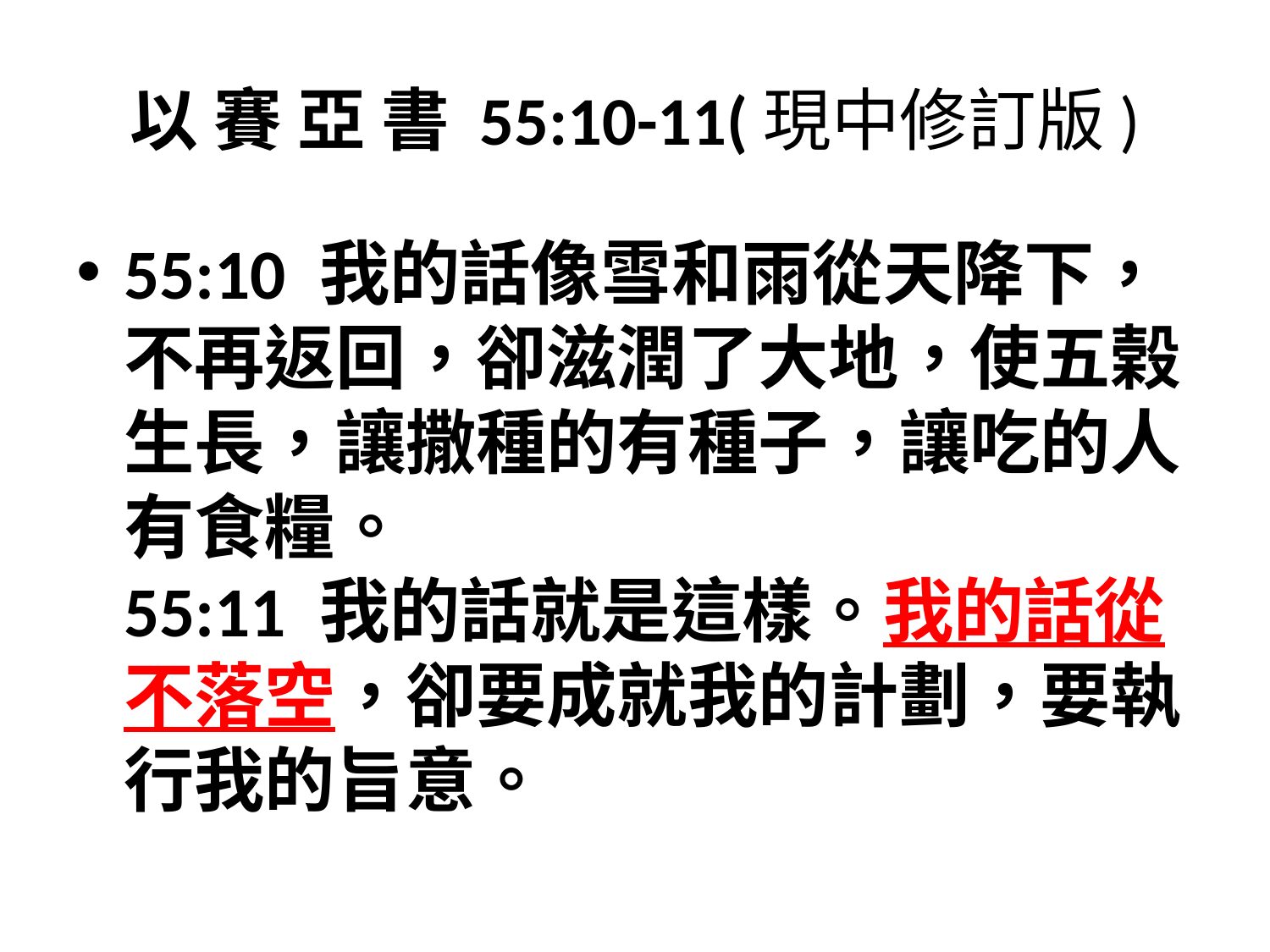

# 以 賽 亞 書 55:10-11(現中修訂版)
55:10 我的話像雪和雨從天降下，不再返回，卻滋潤了大地，使五榖生長，讓撒種的有種子，讓吃的人有食糧。
55:11 我的話就是這樣。我的話從不落空，卻要成就我的計劃，要執行我的旨意。